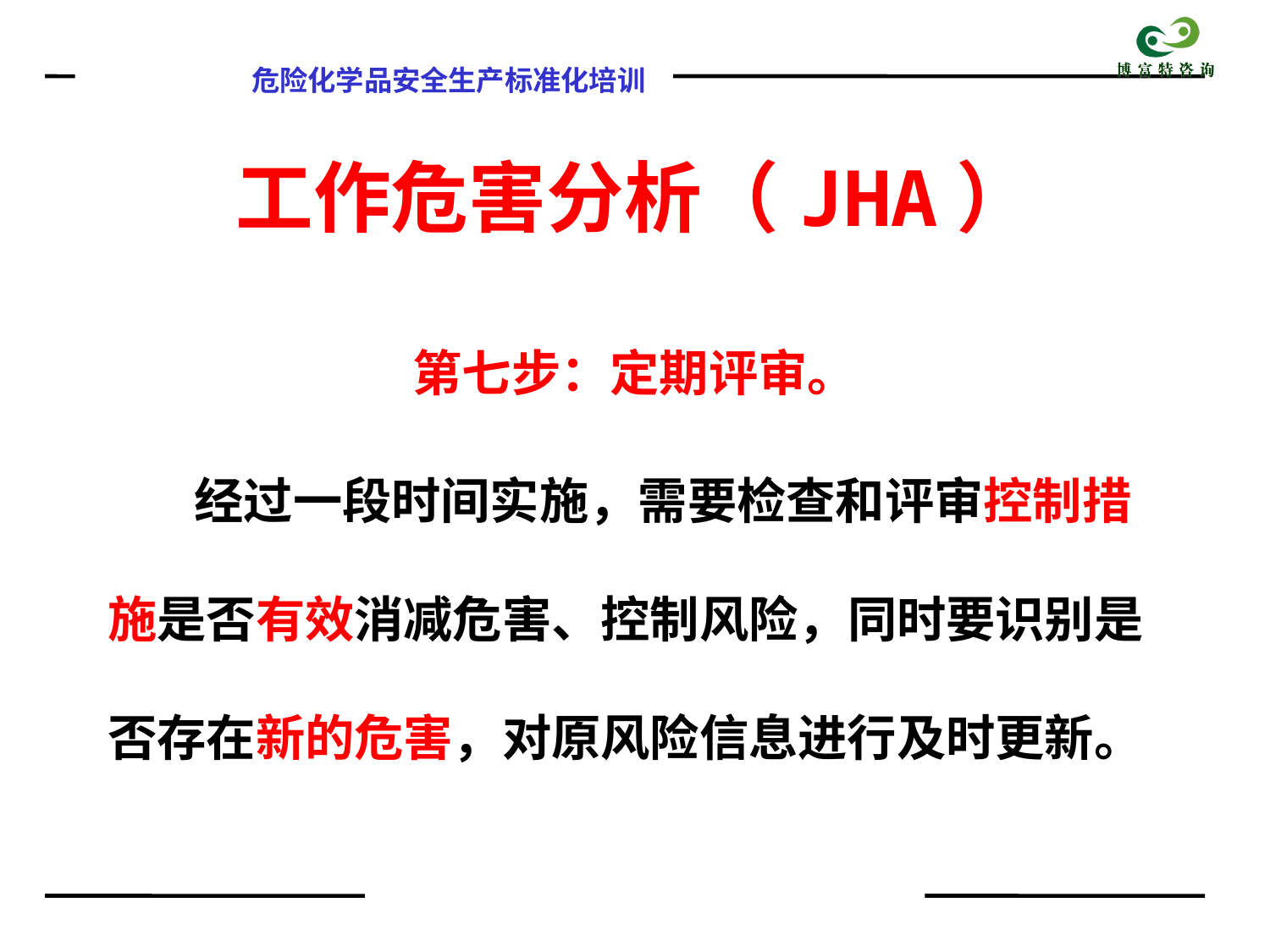

# 工作危害分析（JHA）
第七步：定期评审。
经过一段时间实施，需要检查和评审控制措施是否有效消减危害、控制风险，同时要识别是否存在新的危害，对原风险信息进行及时更新。